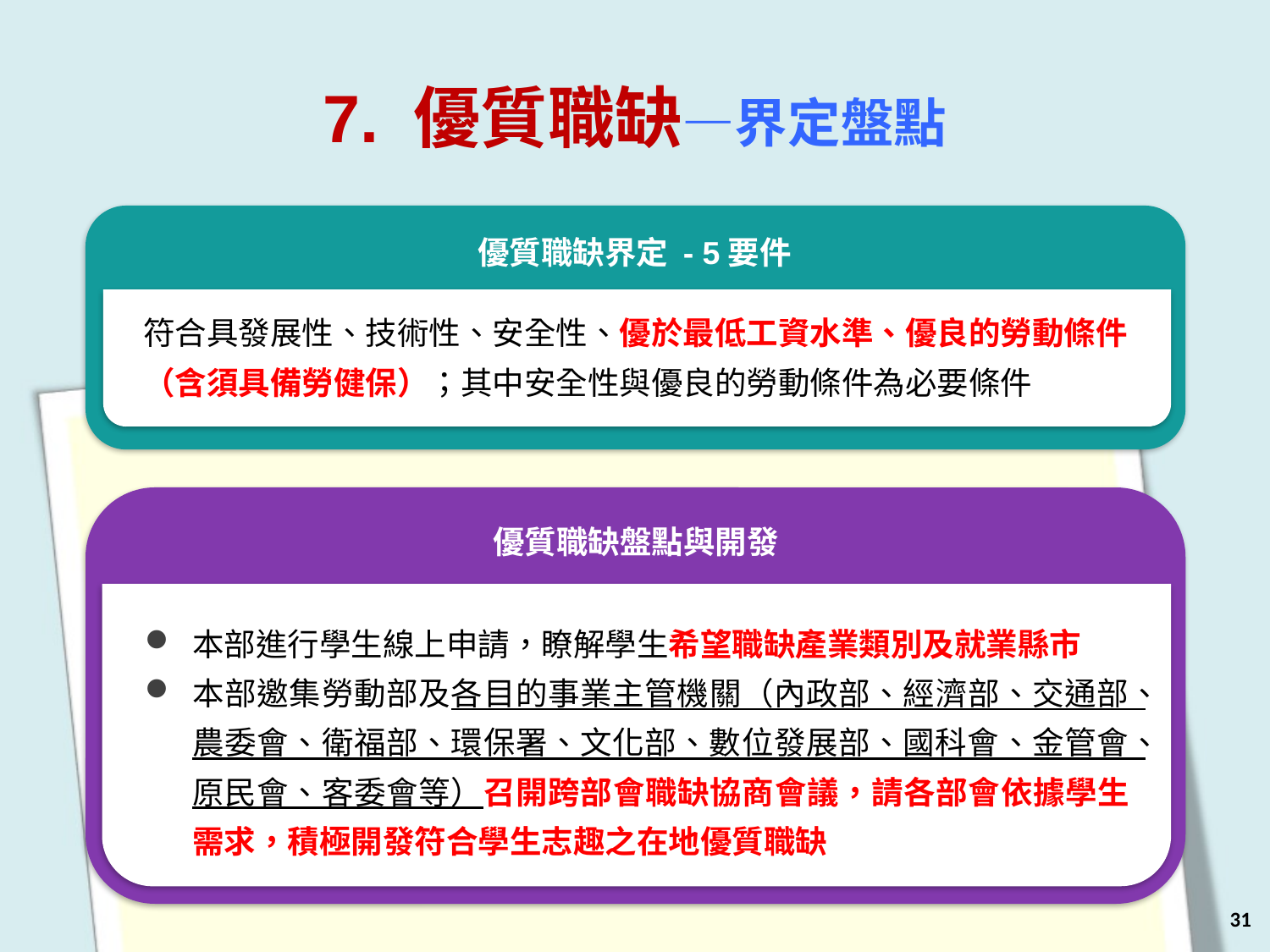

7. 優質職缺—界定盤點

優質職缺界定 - 5要件

符合具發展性、技術性、安全性、優於最低工資水準、優良的勞動條件（含須具備勞健保）；其中安全性與優良的勞動條件為必要條件

優質職缺盤點與開發

本部進行學生線上申請，瞭解學生希望職缺產業類別及就業縣市
本部邀集勞動部及各目的事業主管機關（內政部、經濟部、交通部、農委會、衛福部、環保署、文化部、數位發展部、國科會、金管會、原民會、客委會等）召開跨部會職缺協商會議，請各部會依據學生需求，積極開發符合學生志趣之在地優質職缺
31